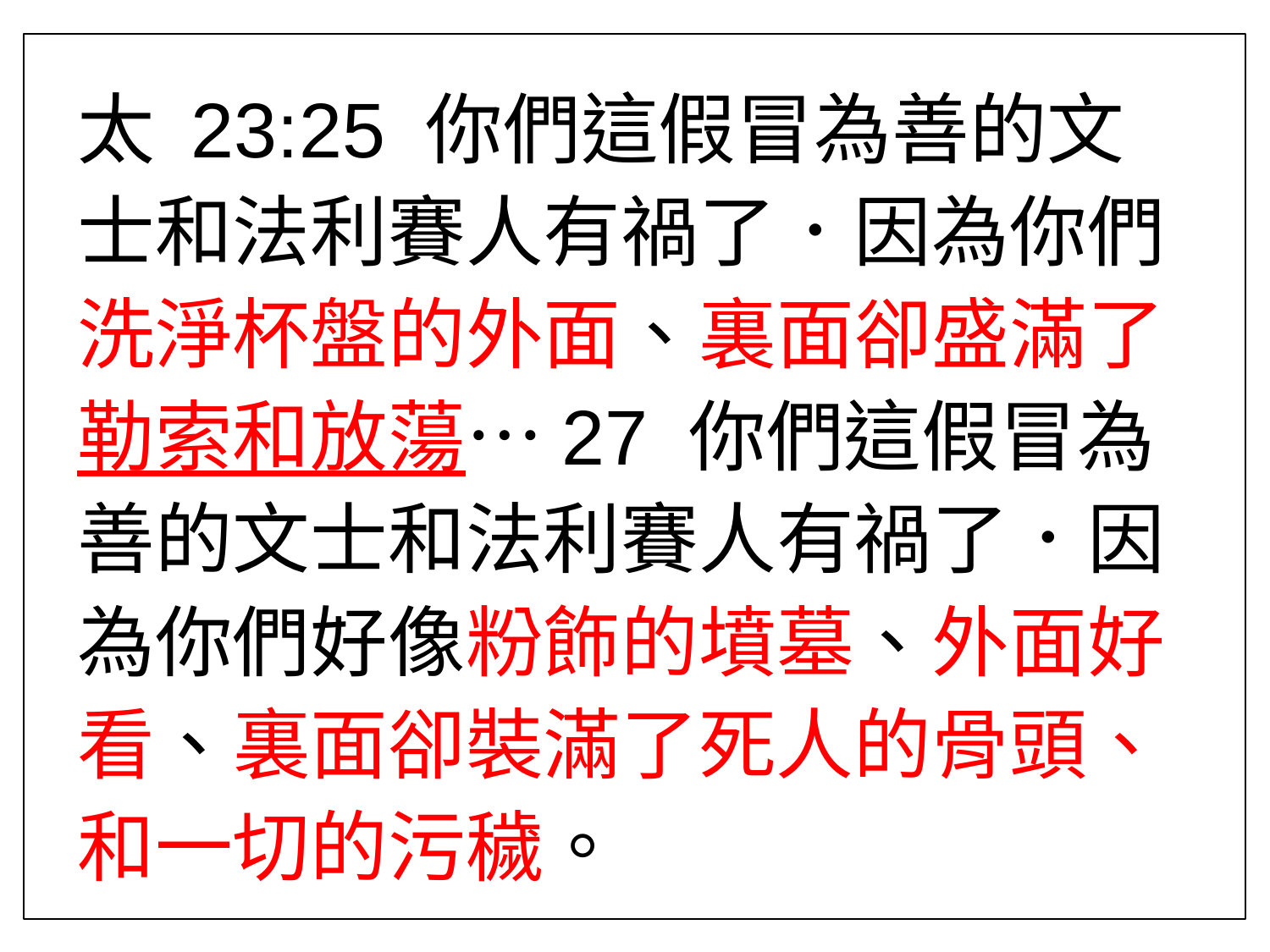

太 23:25 你們這假冒為善的文士和法利賽人有禍了．因為你們洗淨杯盤的外面、裏面卻盛滿了勒索和放蕩…27 你們這假冒為善的文士和法利賽人有禍了．因為你們好像粉飾的墳墓、外面好看、裏面卻裝滿了死人的骨頭、和一切的污穢。